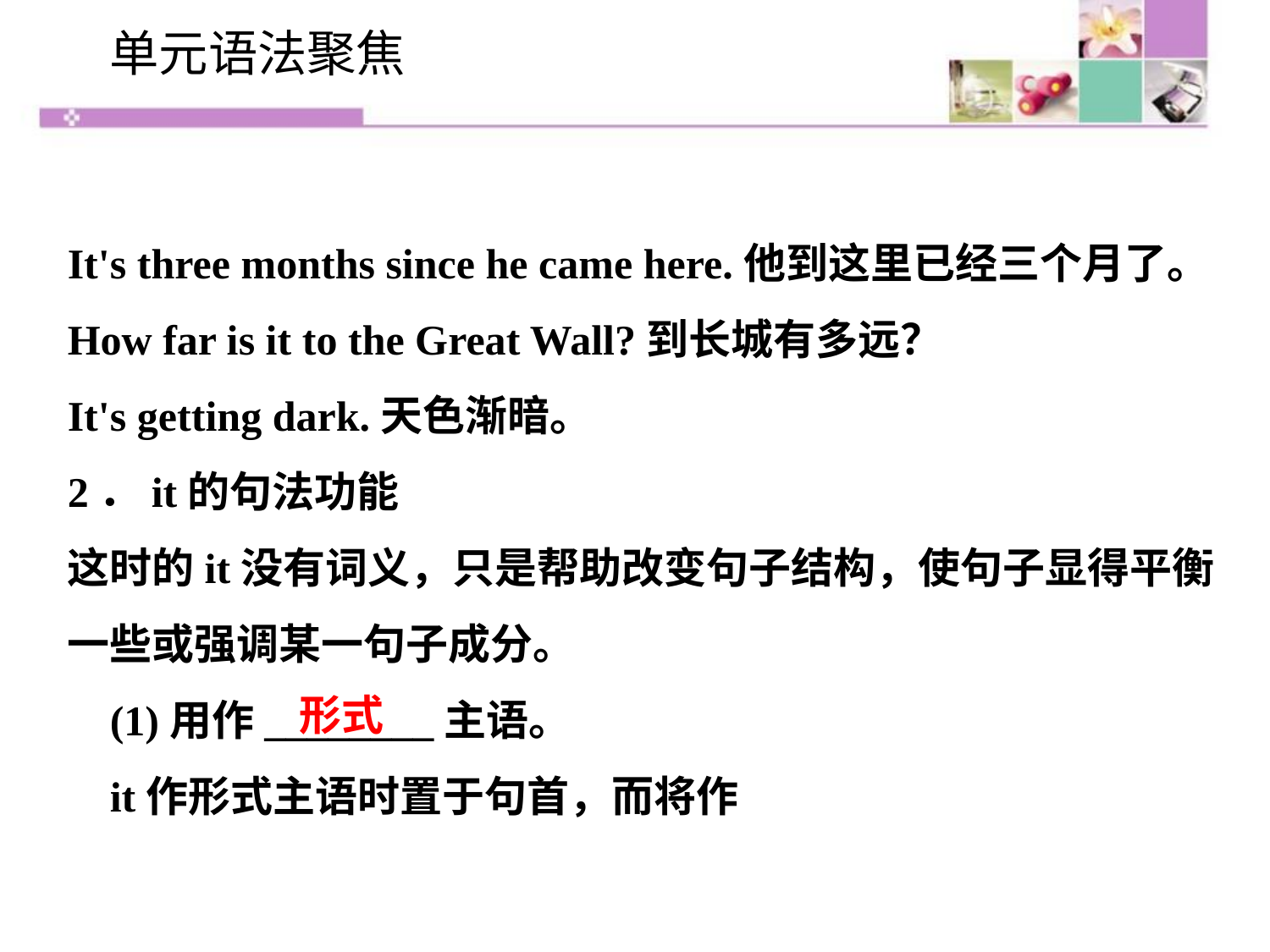

单元语法聚焦

It's three months since he came here.他到这里已经三个月了。
How far is it to the Great Wall?到长城有多远？
It's getting dark.天色渐暗。
2．it的句法功能
这时的it没有词义，只是帮助改变句子结构，使句子显得平衡一些或强调某一句子成分。
    (1)用作________主语。
    it作形式主语时置于句首，而将作

形式